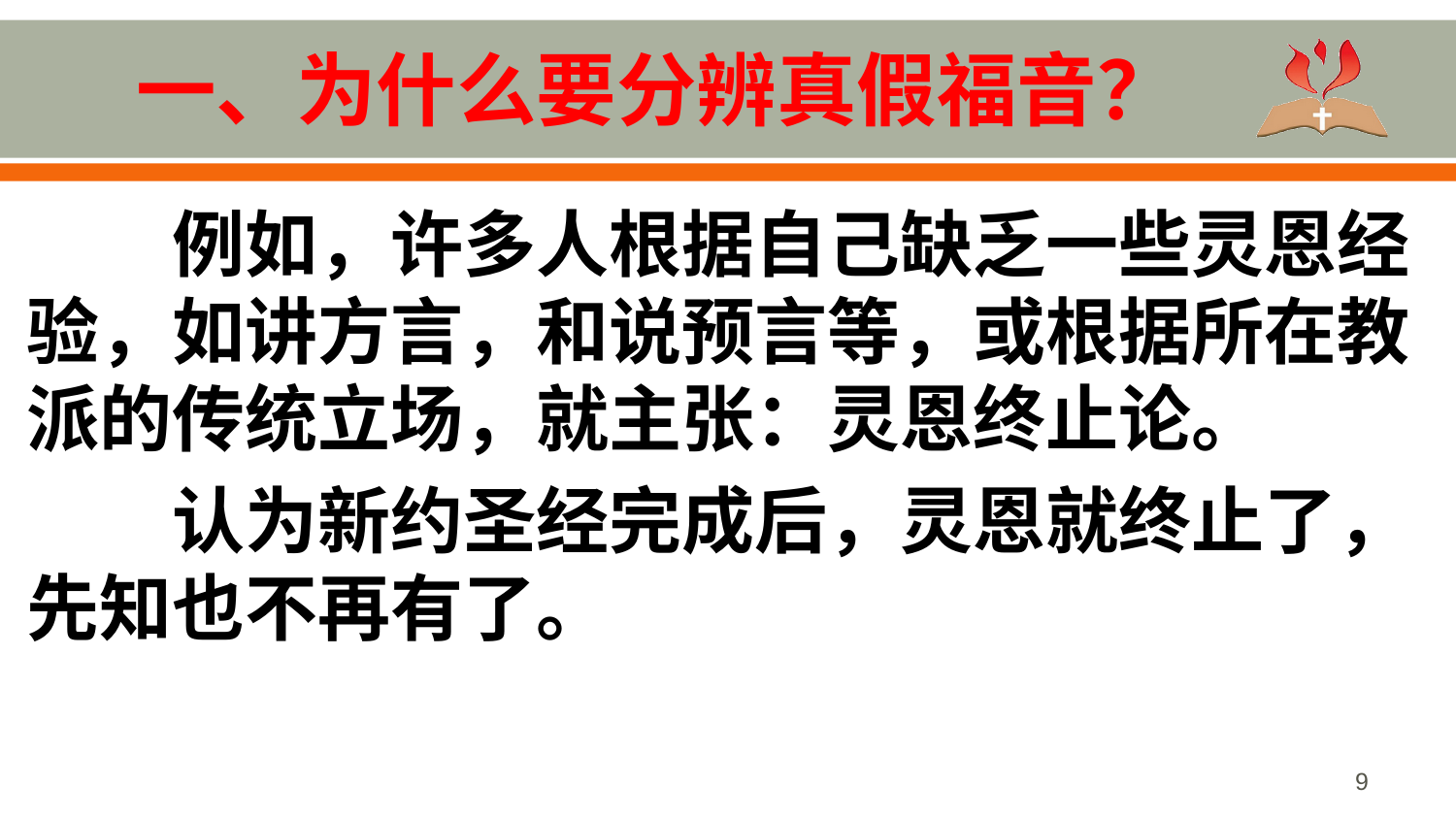

# 一、为什么要分辨真假福音？
	例如，许多人根据自己缺乏一些灵恩经验，如讲方言，和说预言等，或根据所在教派的传统立场，就主张：灵恩终止论。
	认为新约圣经完成后，灵恩就终止了，先知也不再有了。

9